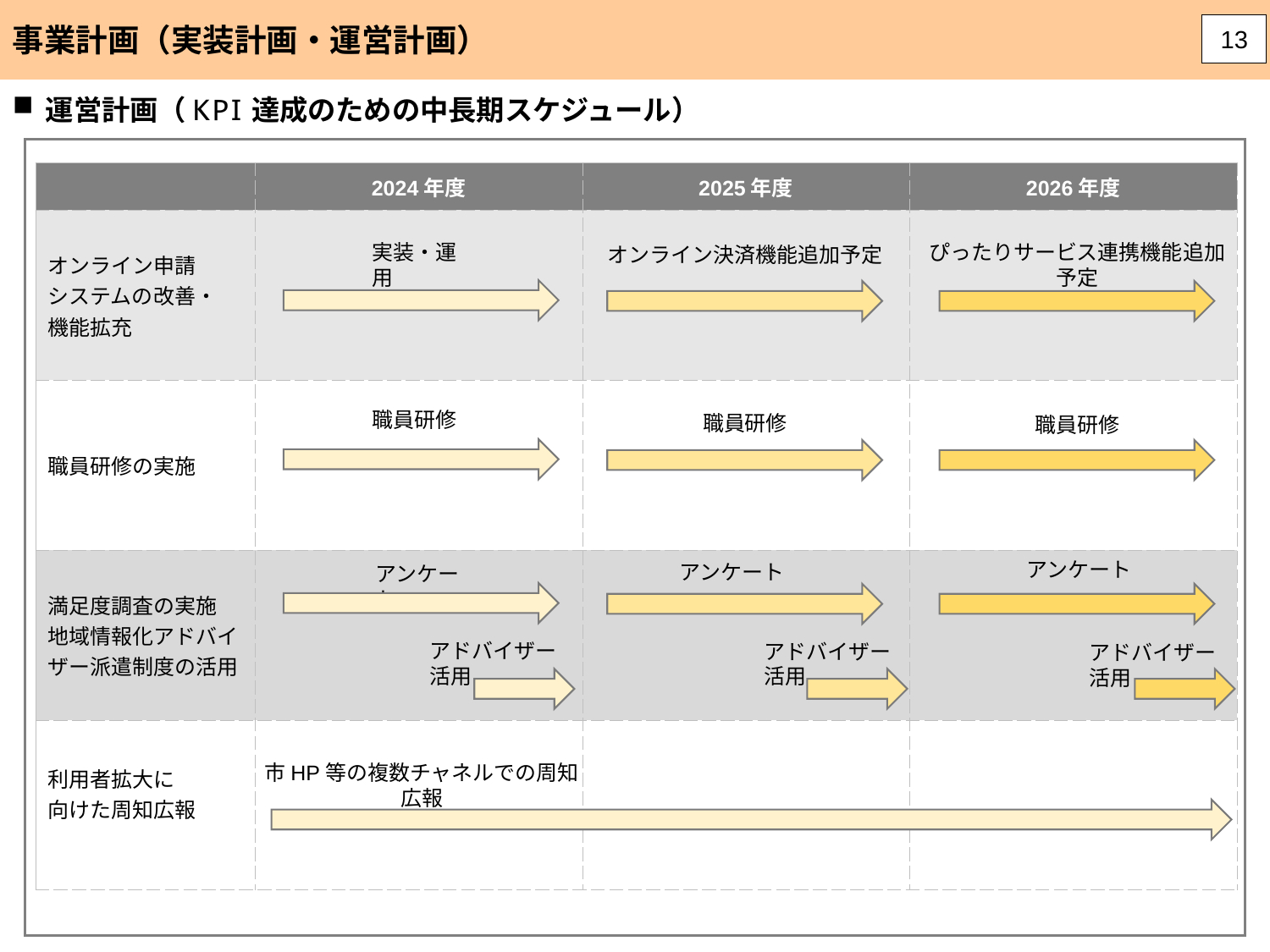

事業計画（実装計画・運営計画）
13
運営計画（KPI達成のための中長期スケジュール）

|  | 2024年度 | 2025年度 | 2026年度 |
| --- | --- | --- | --- |
| オンライン申請 システムの改善・ 機能拡充 |  |  |  |
| 職員研修の実施 |  |  |  |
| 満足度調査の実施 地域情報化アドバイザー派遣制度の活用 |  |  |  |
| 利用者拡大に 向けた周知広報 |  |  |  |
実装・運用
ぴったりサービス連携機能追加予定
オンライン決済機能追加予定

職員研修
職員研修
職員研修

単に事業を継続するだけでなく、KPI達成に向けた取組やサービスの改善や継続のための取組、機能の拡充等、具体的な取組を記載願います。
アンケート
アンケート
アンケート

アドバイザー活用
アドバイザー活用
アドバイザー活用

市HP等の複数チャネルでの周知広報